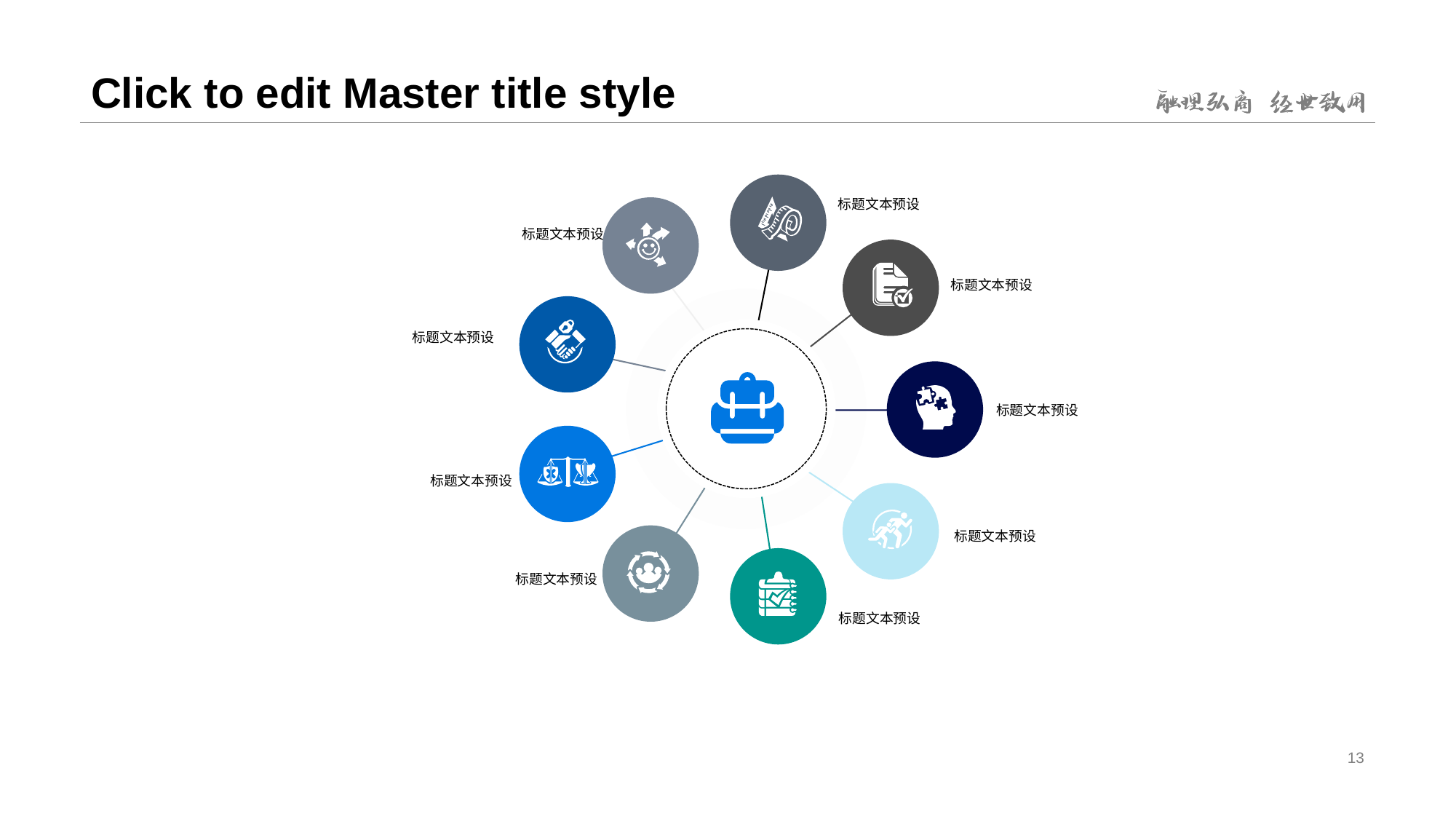

# Click to edit Master title style

标题文本预设

标题文本预设

标题文本预设

标题文本预设

标题文本预设

标题文本预设

标题文本预设

标题文本预设

标题文本预设

13